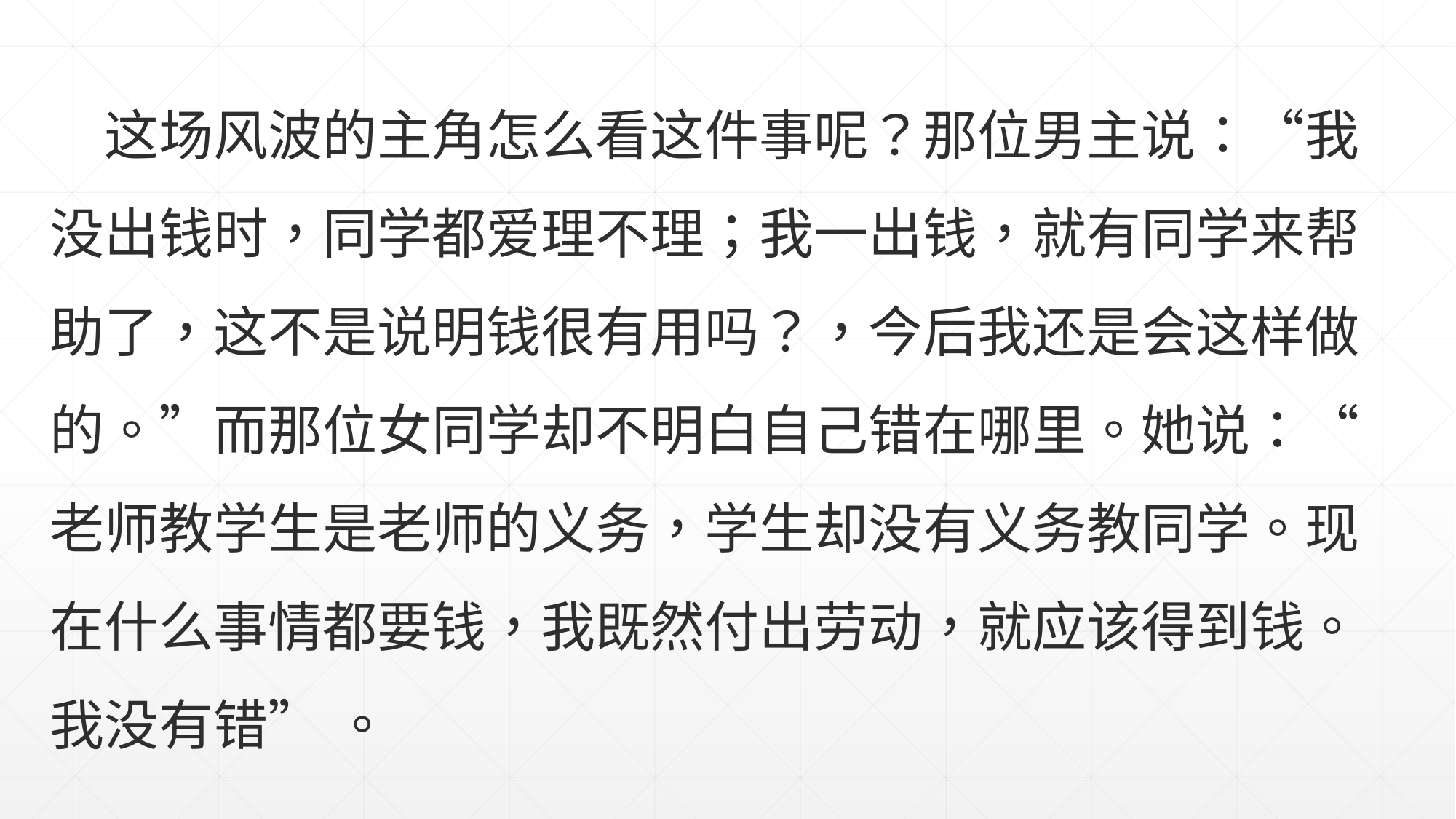

这场风波的主角怎么看这件事呢？那位男主说：“我没出钱时，同学都爱理不理；我一出钱，就有同学来帮助了，这不是说明钱很有用吗？，今后我还是会这样做的。”而那位女同学却不明白自己错在哪里。她说：“老师教学生是老师的义务，学生却没有义务教同学。现在什么事情都要钱，我既然付出劳动，就应该得到钱。我没有错” 。